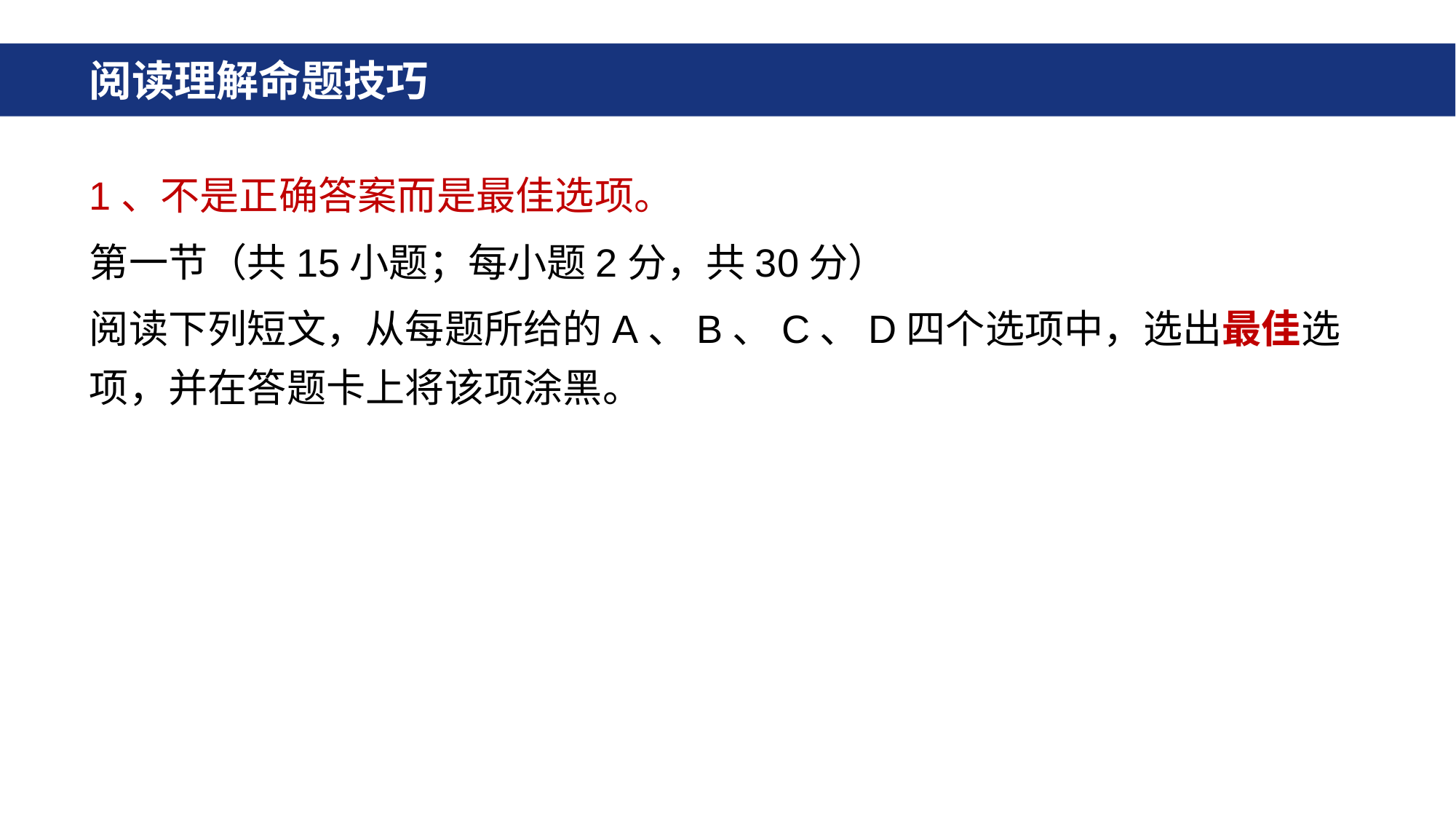

# 阅读理解命题技巧
1、不是正确答案而是最佳选项。
第一节（共15小题；每小题2分，共30分）
阅读下列短文，从每题所给的A、B、C、D四个选项中，选出最佳选项，并在答题卡上将该项涂黑。